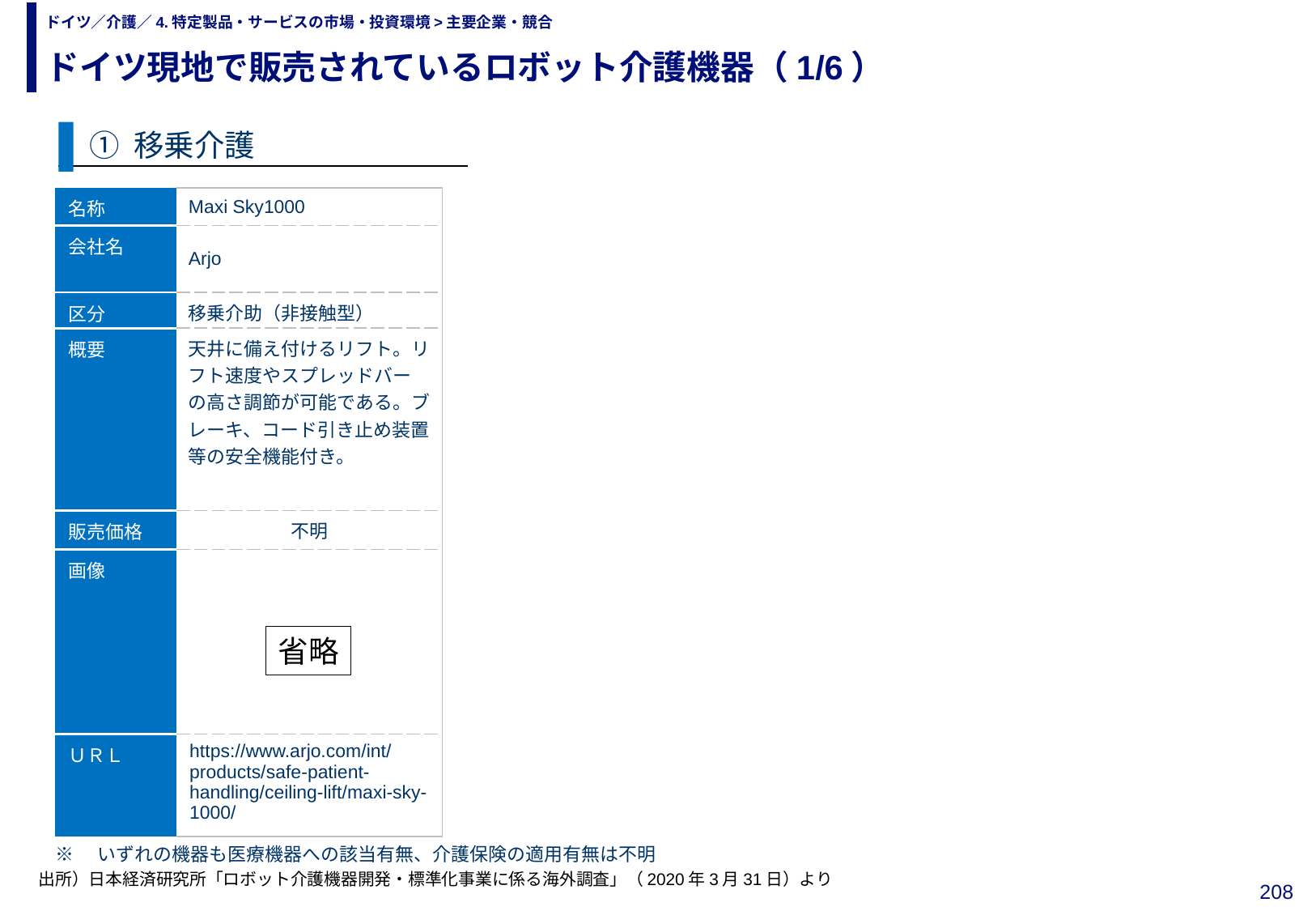

ドイツ現地で販売されているロボット介護機器（1/6）
# ドイツ／介護／4.特定製品・サービスの市場・投資環境>主要企業・競合
① 移乗介護

| 名称 | Maxi Sky1000 |
| --- | --- |
| 会社名 | Arjo |
| 区分 | 移乗介助（非接触型） |
| 概要 | 天井に備え付けるリフト。リフト速度やスプレッドバーの高さ調節が可能である。ブレーキ、コード引き止め装置等の安全機能付き。 |
| 販売価格 | 不明 |
| 画像 |  |
| ＵＲＬ | https://www.arjo.com/int/products/safe-patient-handling/ceiling-lift/maxi-sky-1000/ |
省略
※　いずれの機器も医療機器への該当有無、介護保険の適用有無は不明
出所）日本経済研究所「ロボット介護機器開発・標準化事業に係る海外調査」（2020年3月31日）より